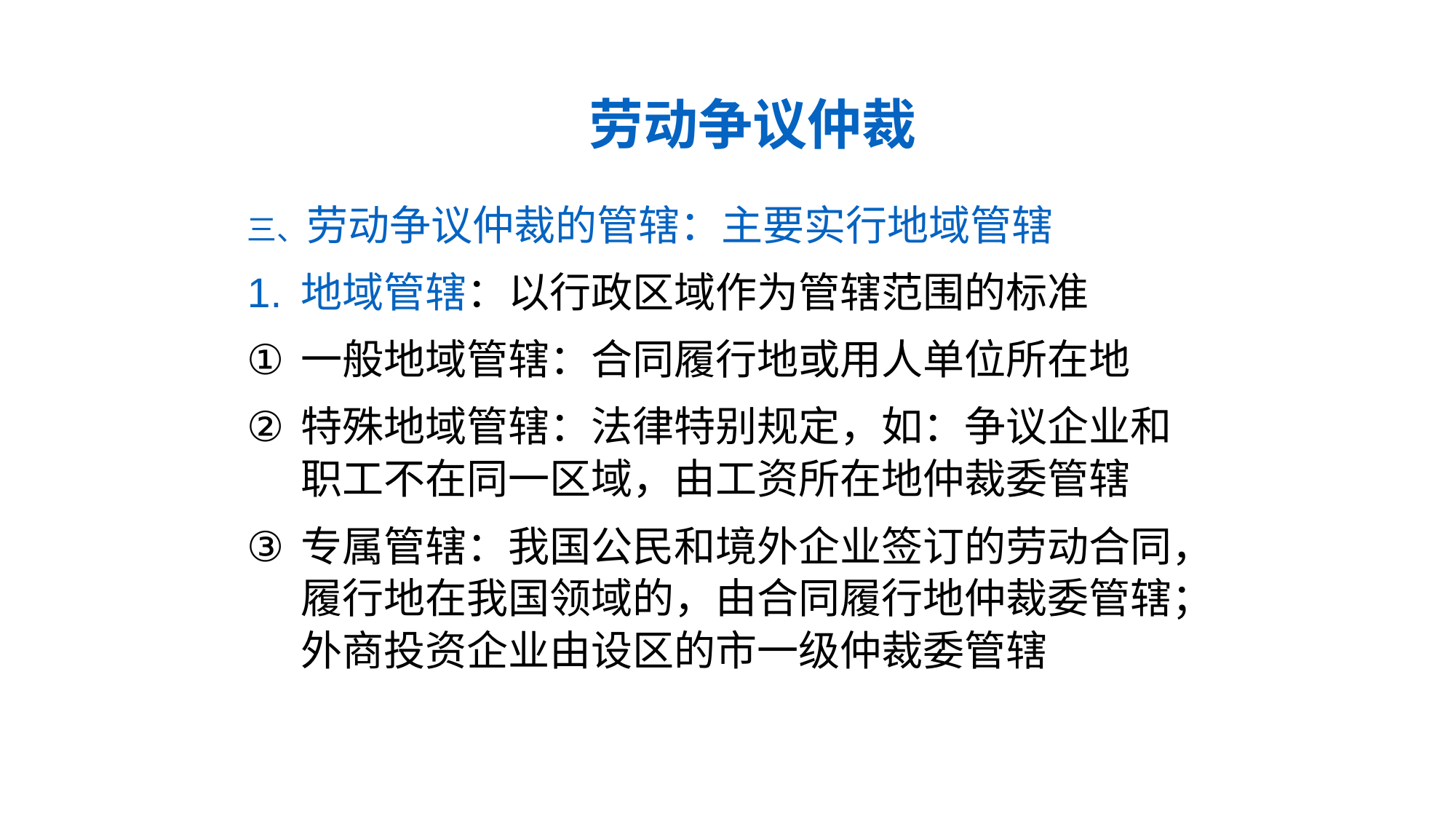

# 劳动争议仲裁
三、劳动争议仲裁的管辖：主要实行地域管辖
地域管辖：以行政区域作为管辖范围的标准
一般地域管辖：合同履行地或用人单位所在地
特殊地域管辖：法律特别规定，如：争议企业和职工不在同一区域，由工资所在地仲裁委管辖
专属管辖：我国公民和境外企业签订的劳动合同，履行地在我国领域的，由合同履行地仲裁委管辖；外商投资企业由设区的市一级仲裁委管辖